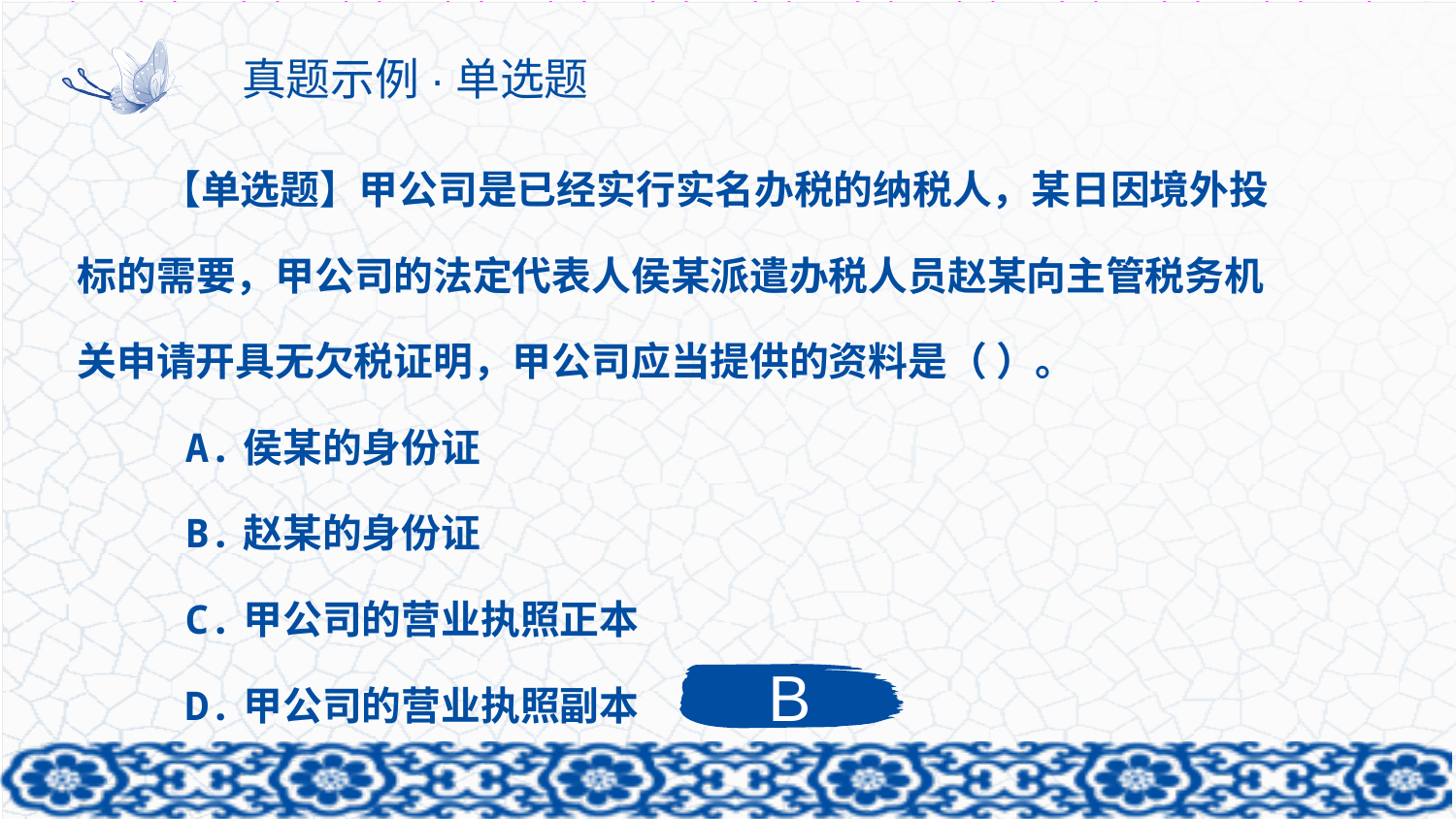

# 真题示例·单选题
【单选题】甲公司是已经实行实名办税的纳税人，某日因境外投标的需要，甲公司的法定代表人侯某派遣办税人员赵某向主管税务机关申请开具无欠税证明，甲公司应当提供的资料是（ ）。
 A.侯某的身份证
 B.赵某的身份证
 C.甲公司的营业执照正本
 D.甲公司的营业执照副本

B